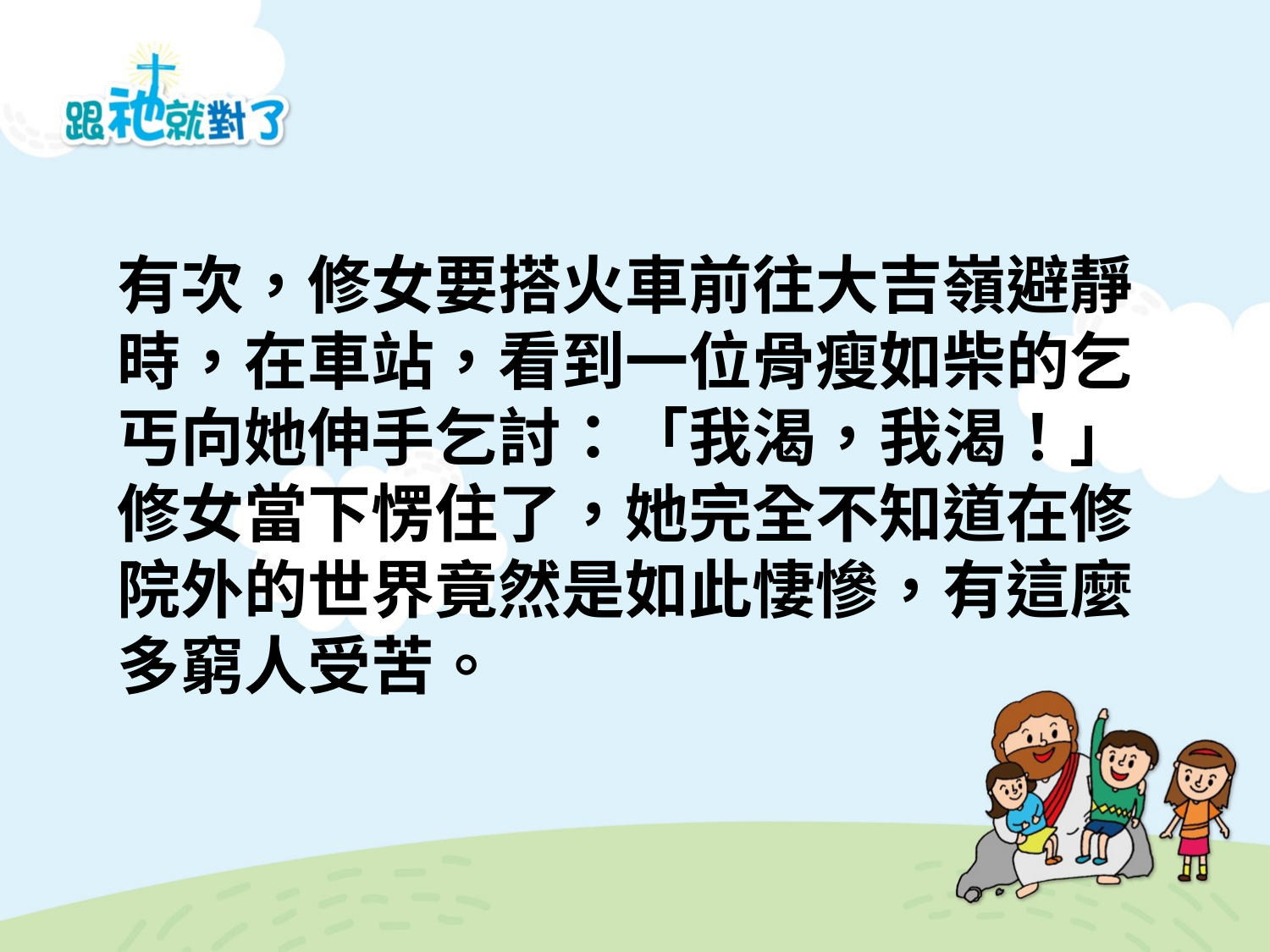

有次，修女要搭火車前往大吉嶺避靜時，在車站，看到一位骨瘦如柴的乞丐向她伸手乞討：「我渴，我渴！」修女當下愣住了，她完全不知道在修院外的世界竟然是如此悽慘，有這麼多窮人受苦。